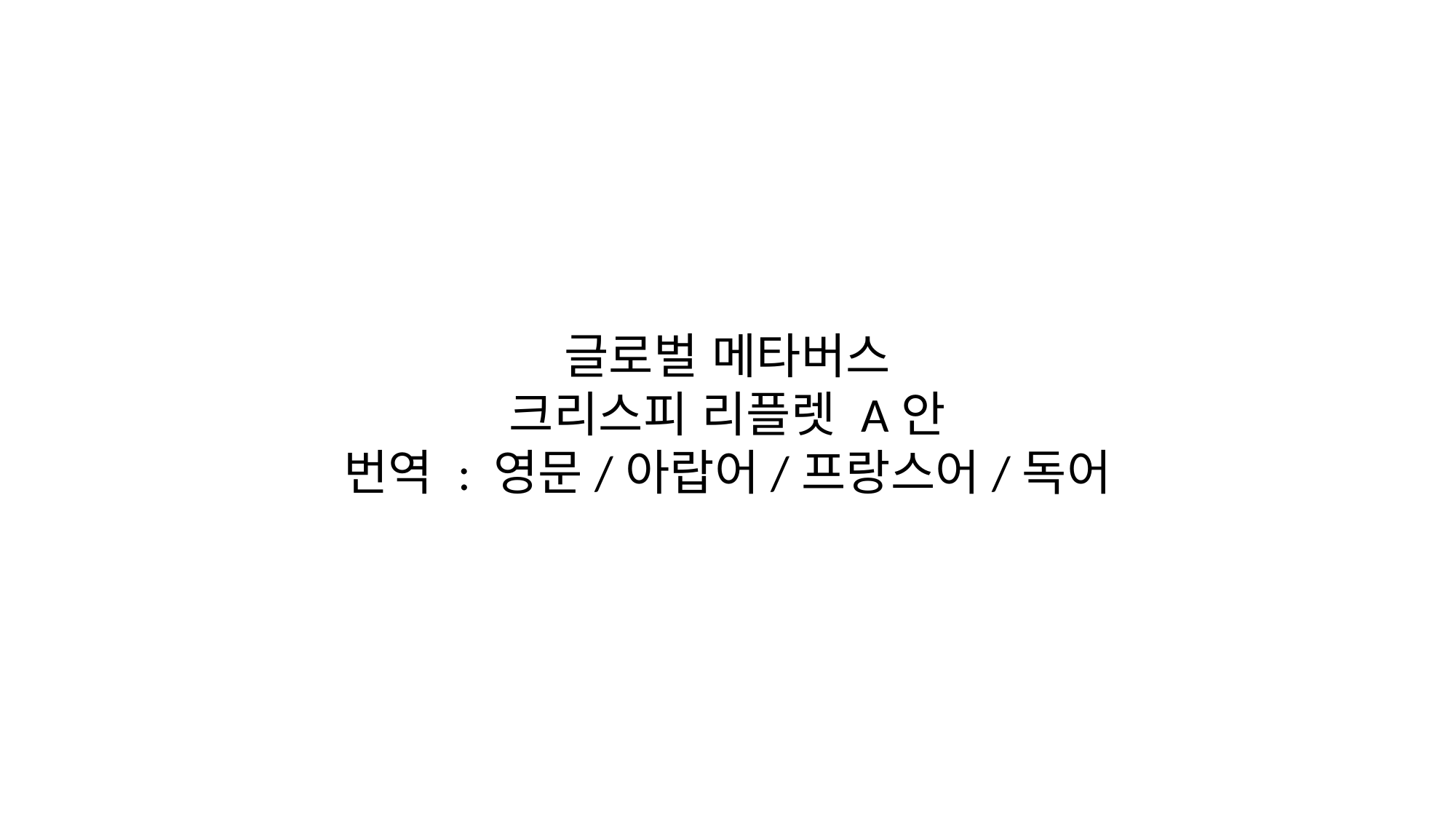

글로벌 메타버스
크리스피 리플렛 A안
번역 : 영문/아랍어/프랑스어/독어